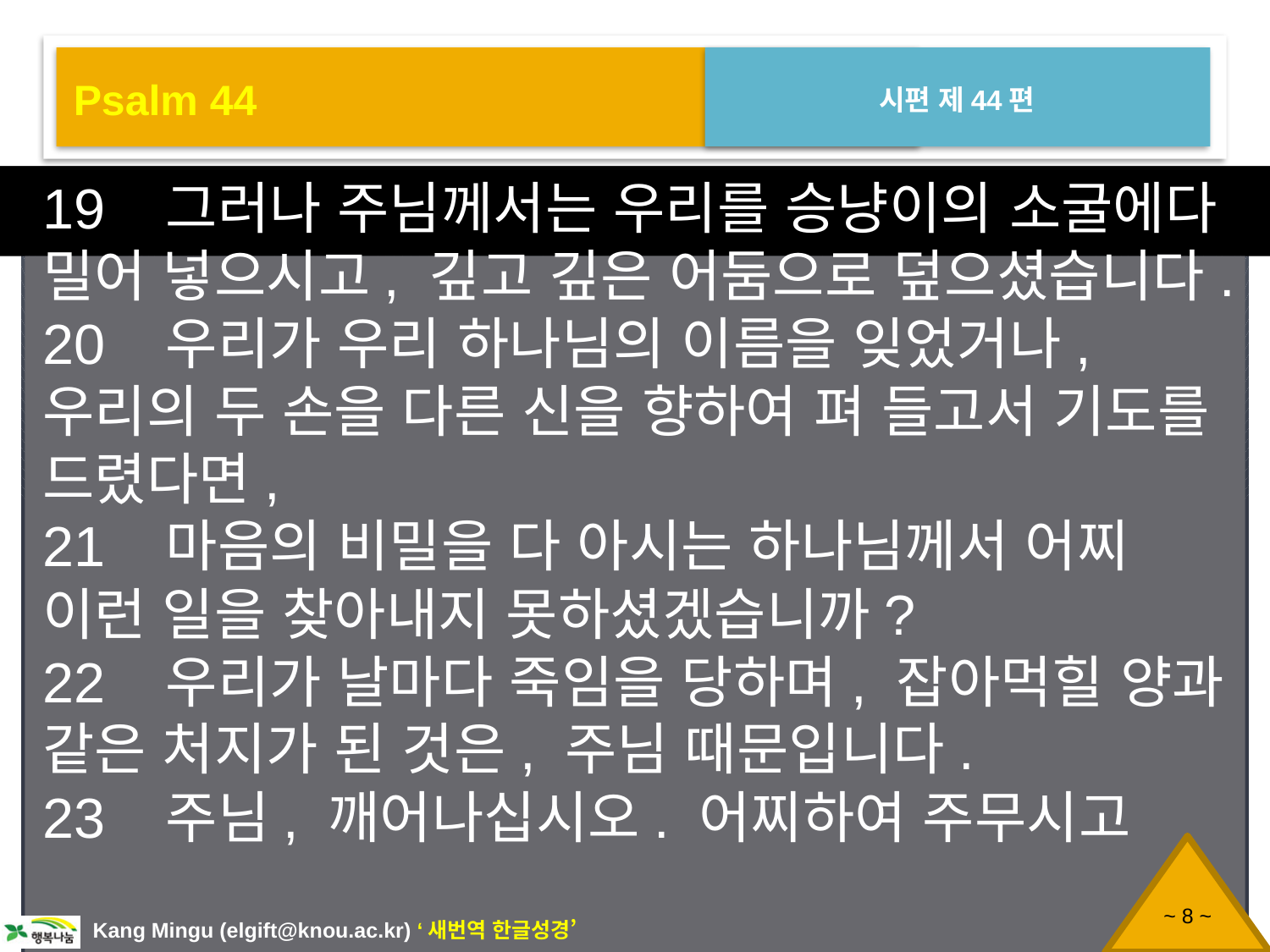

Psalm 44
시편 제44편
19   그러나 주님께서는 우리를 승냥이의 소굴에다 밀어 넣으시고, 깊고 깊은 어둠으로 덮으셨습니다.
20   우리가 우리 하나님의 이름을 잊었거나, 우리의 두 손을 다른 신을 향하여 펴 들고서 기도를 드렸다면,
21   마음의 비밀을 다 아시는 하나님께서 어찌 이런 일을 찾아내지 못하셨겠습니까?
22   우리가 날마다 죽임을 당하며, 잡아먹힐 양과 같은 처지가 된 것은, 주님 때문입니다.
23   주님, 깨어나십시오. 어찌하여 주무시고